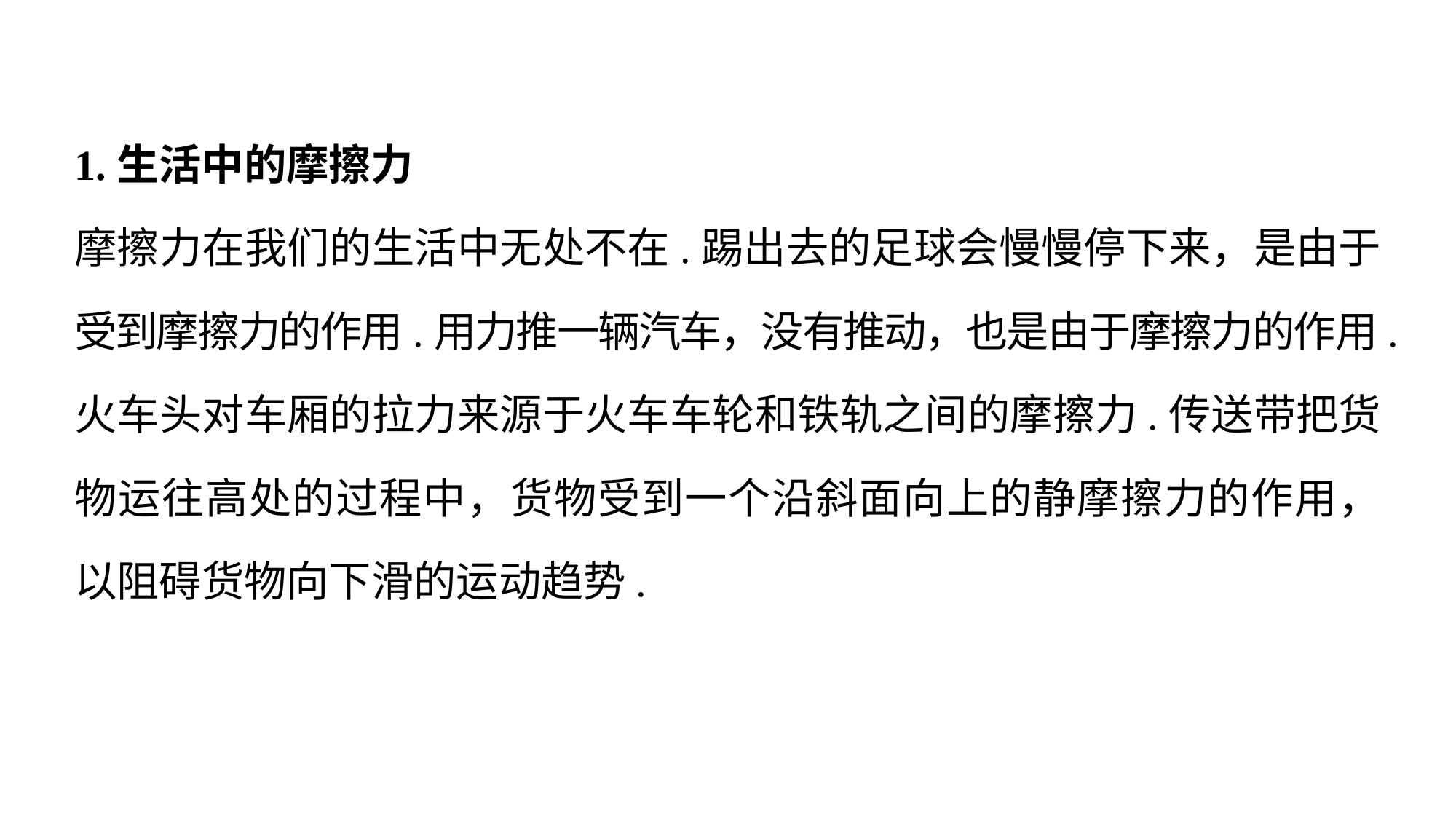

1.生活中的摩擦力
摩擦力在我们的生活中无处不在.踢出去的足球会慢慢停下来，是由于受到摩擦力的作用.用力推一辆汽车，没有推动，也是由于摩擦力的作用.火车头对车厢的拉力来源于火车车轮和铁轨之间的摩擦力.传送带把货物运往高处的过程中，货物受到一个沿斜面向上的静摩擦力的作用，以阻碍货物向下滑的运动趋势.